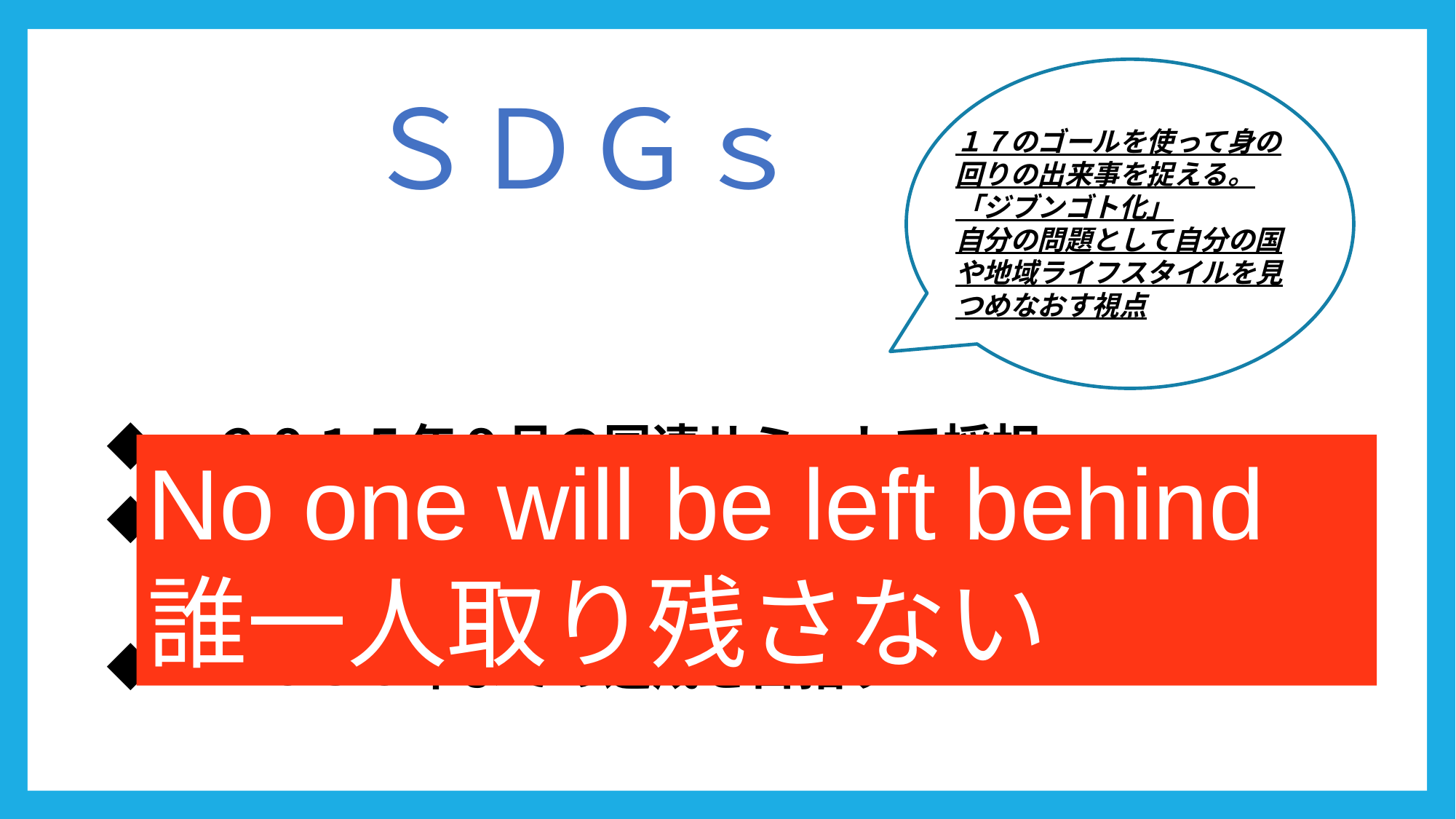

# ＳＤＧｓ
１７のゴールを使って身の回りの出来事を捉える。
「ジブンゴト化」
自分の問題として自分の国や地域ライフスタイルを見つめなおす視点
◆　２０１５年９月の国連サミットで採択
◆　世界が定めた、世界をよくするための１７個の目標と
　　169のターゲット
◆　２０３０年までの達成を目指す

No one will be left behind
誰一人取り残さない